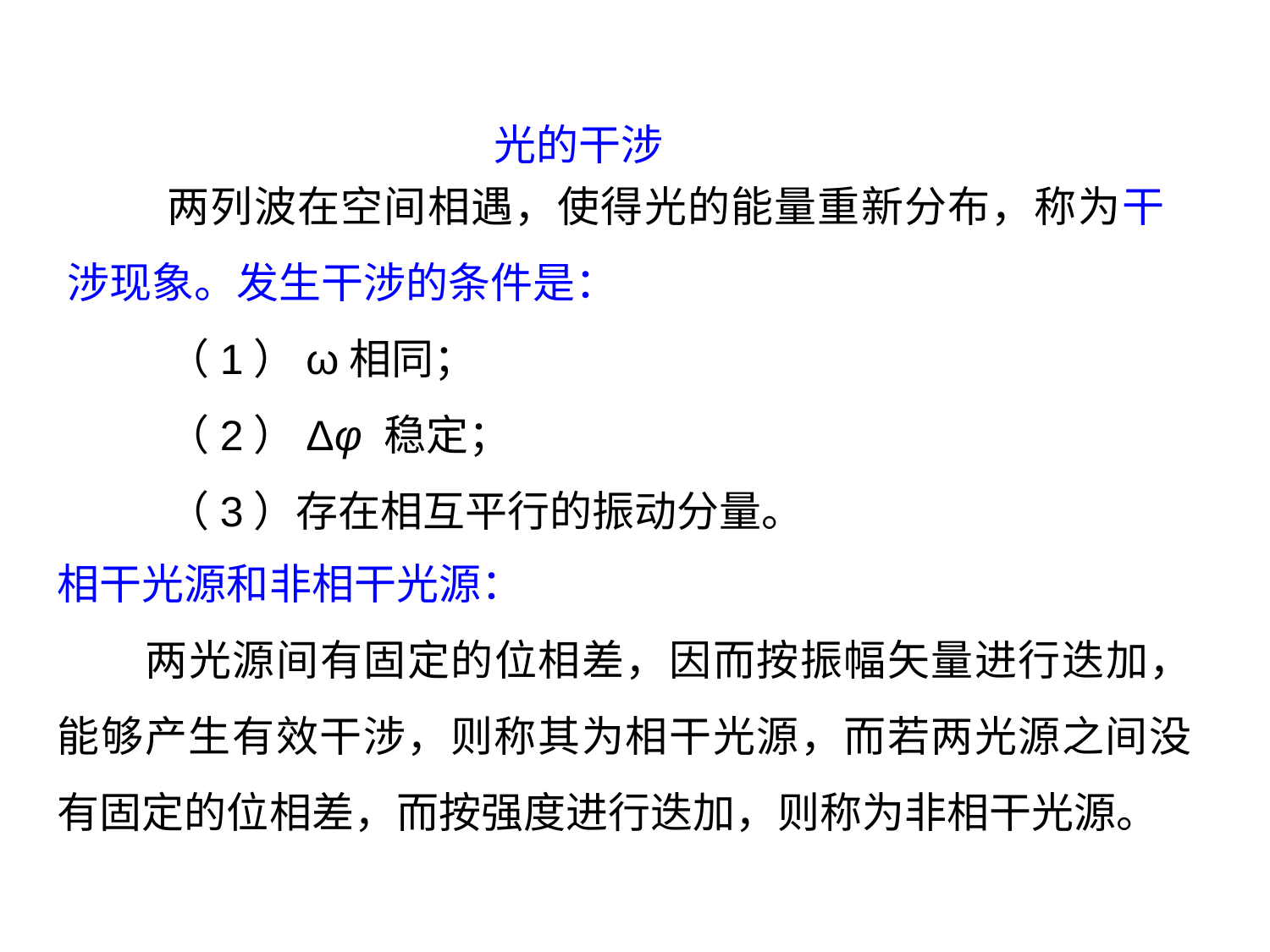

光的干涉
两列波在空间相遇，使得光的能量重新分布，称为干涉现象。发生干涉的条件是：
（1）ω相同；
（2）Δφ 稳定；
（3）存在相互平行的振动分量。

相干光源和非相干光源：
       两光源间有固定的位相差，因而按振幅矢量进行迭加，能够产生有效干涉，则称其为相干光源，而若两光源之间没有固定的位相差，而按强度进行迭加，则称为非相干光源。